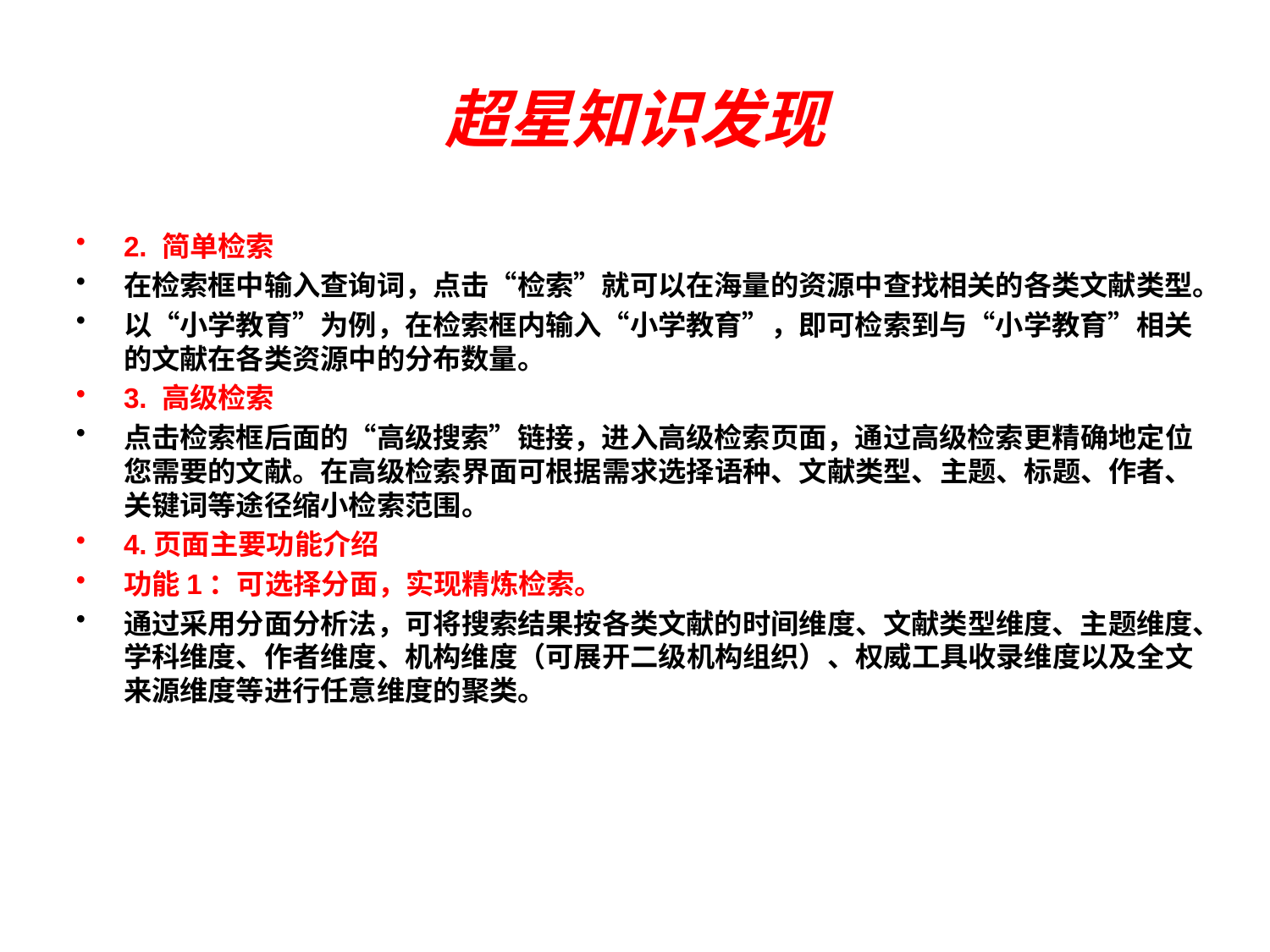

# 超星知识发现
2. 简单检索
在检索框中输入查询词，点击“检索”就可以在海量的资源中查找相关的各类文献类型。
以“小学教育”为例，在检索框内输入“小学教育”，即可检索到与“小学教育”相关的文献在各类资源中的分布数量。
3. 高级检索
点击检索框后面的“高级搜索”链接，进入高级检索页面，通过高级检索更精确地定位您需要的文献。在高级检索界面可根据需求选择语种、文献类型、主题、标题、作者、关键词等途径缩小检索范围。
4.页面主要功能介绍
功能1：可选择分面，实现精炼检索。
通过采用分面分析法，可将搜索结果按各类文献的时间维度、文献类型维度、主题维度、学科维度、作者维度、机构维度（可展开二级机构组织）、权威工具收录维度以及全文来源维度等进行任意维度的聚类。